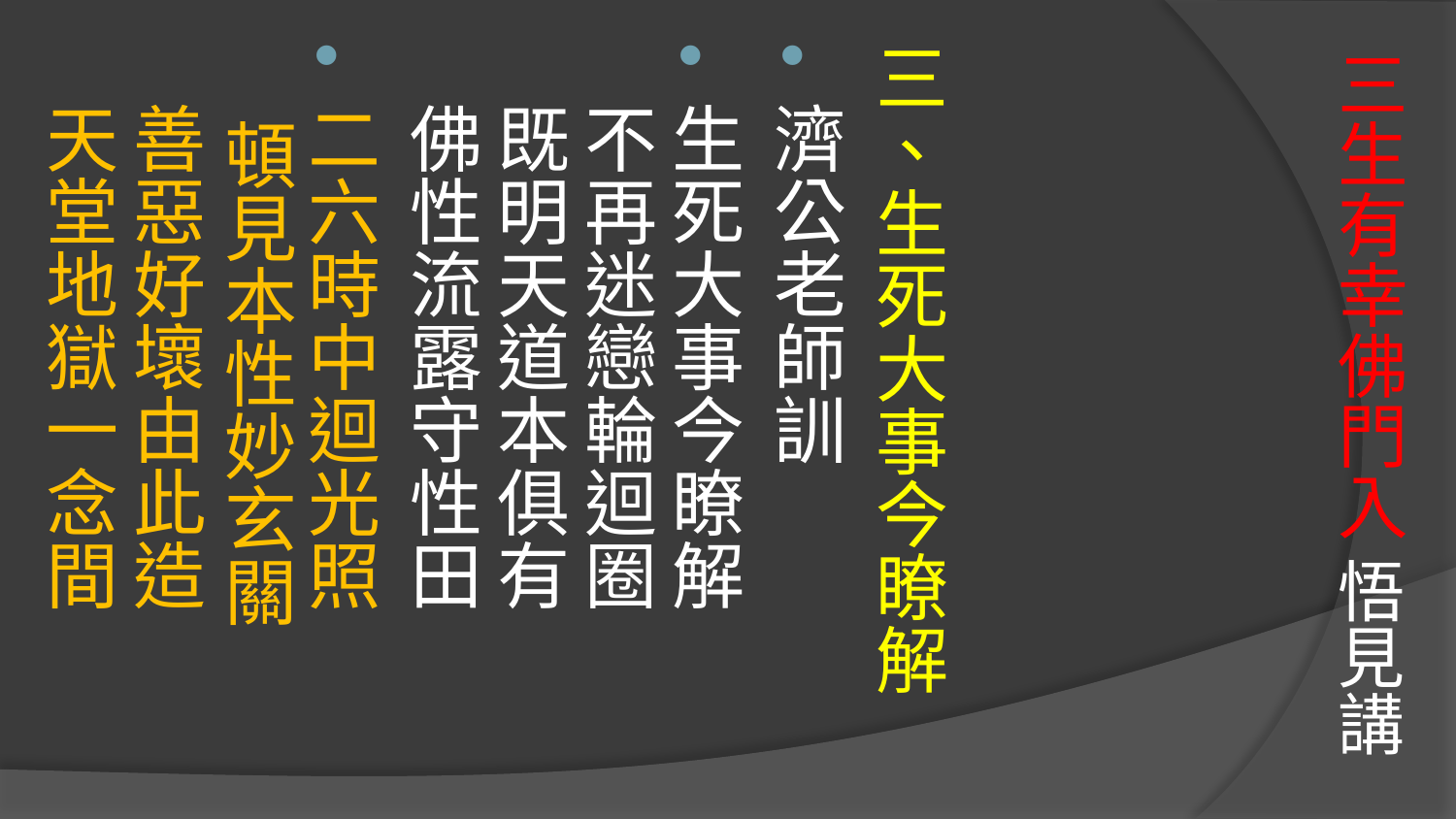

# 三生有幸佛門入 悟見講
三、生死大事今瞭解
濟公老師訓
生死大事今瞭解　       不再迷戀輪迴圈
既明天道本俱有    　佛性流露守性田
二六時中迴光照　        頓見本性妙玄關
善惡好壞由此造　     天堂地獄一念間